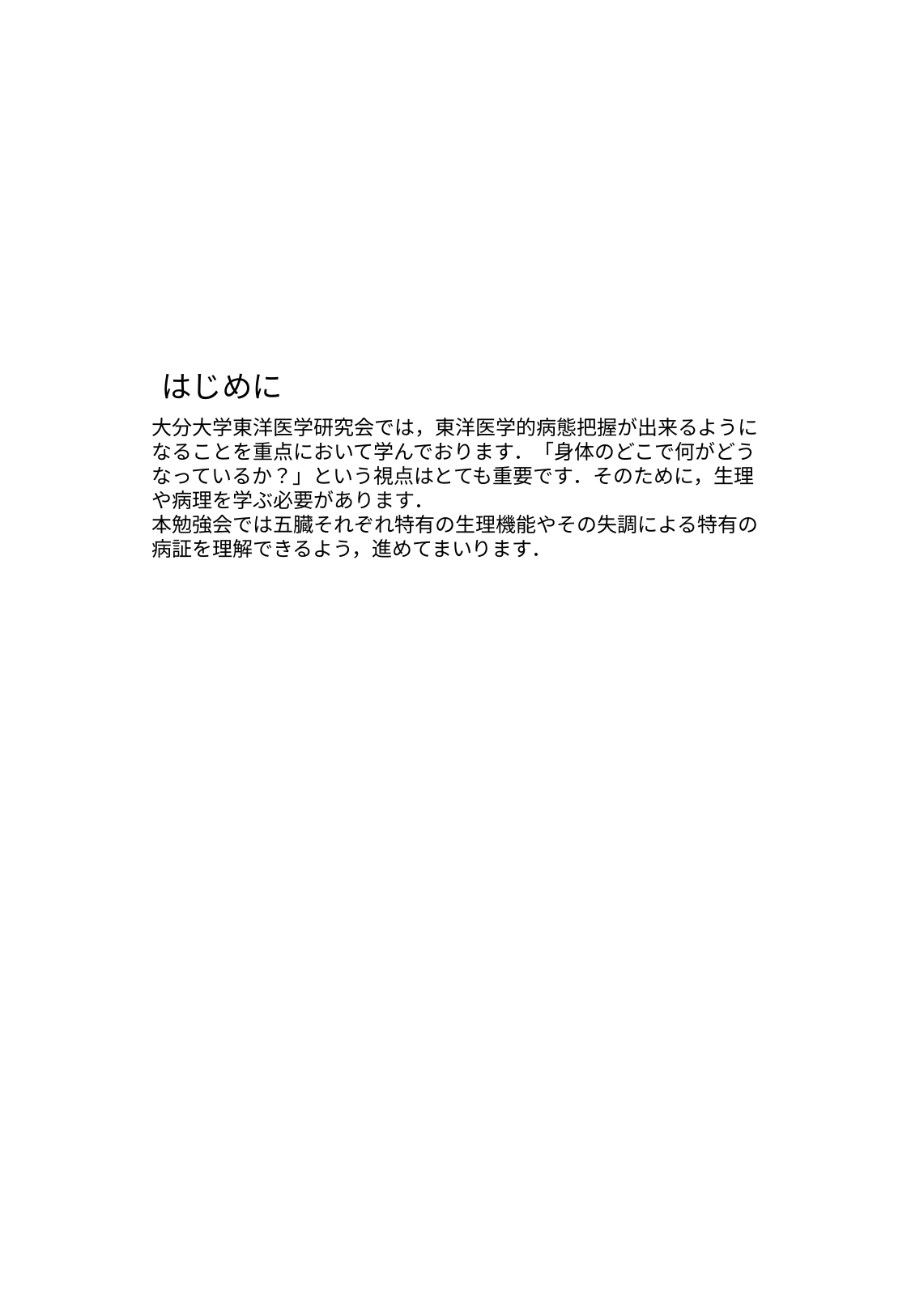

はじめに
大分大学東洋医学研究会では，東洋医学的病態把握が出来るようになることを重点において学んでおります．「身体のどこで何がどうなっているか？」という視点はとても重要です．そのために，生理や病理を学ぶ必要があります．
本勉強会では五臓それぞれ特有の生理機能やその失調による特有の病証を理解できるよう，進めてまいります．